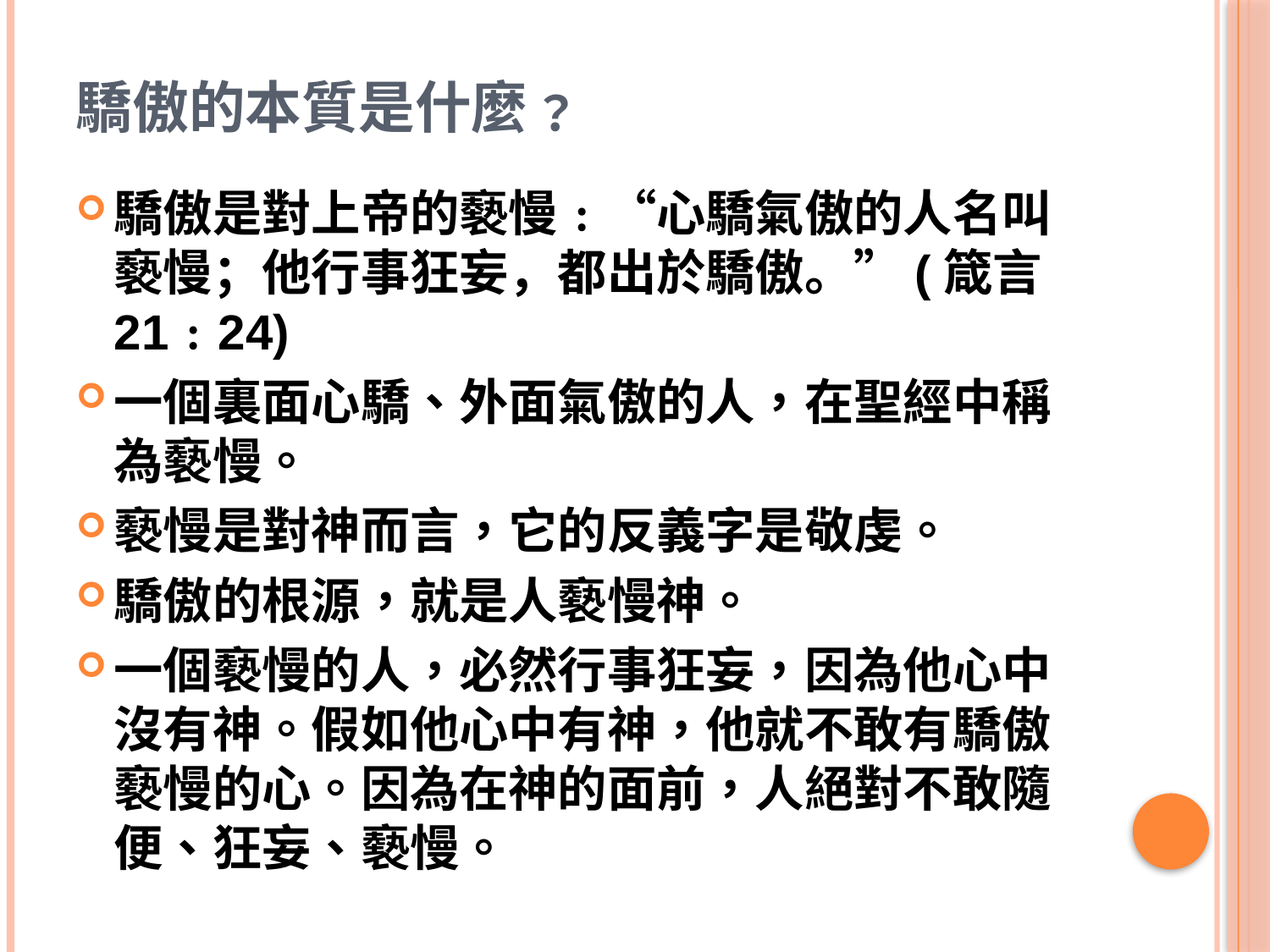

# 驕傲的本質是什麼﹖
驕傲是對上帝的褻慢﹕“心驕氣傲的人名叫褻慢；他行事狂妄，都出於驕傲。”(箴言21﹕24)
一個裏面心驕、外面氣傲的人，在聖經中稱為褻慢。
褻慢是對神而言，它的反義字是敬虔。
驕傲的根源，就是人褻慢神。
一個褻慢的人，必然行事狂妄，因為他心中沒有神。假如他心中有神，他就不敢有驕傲褻慢的心。因為在神的面前，人絕對不敢隨便、狂妄、褻慢。